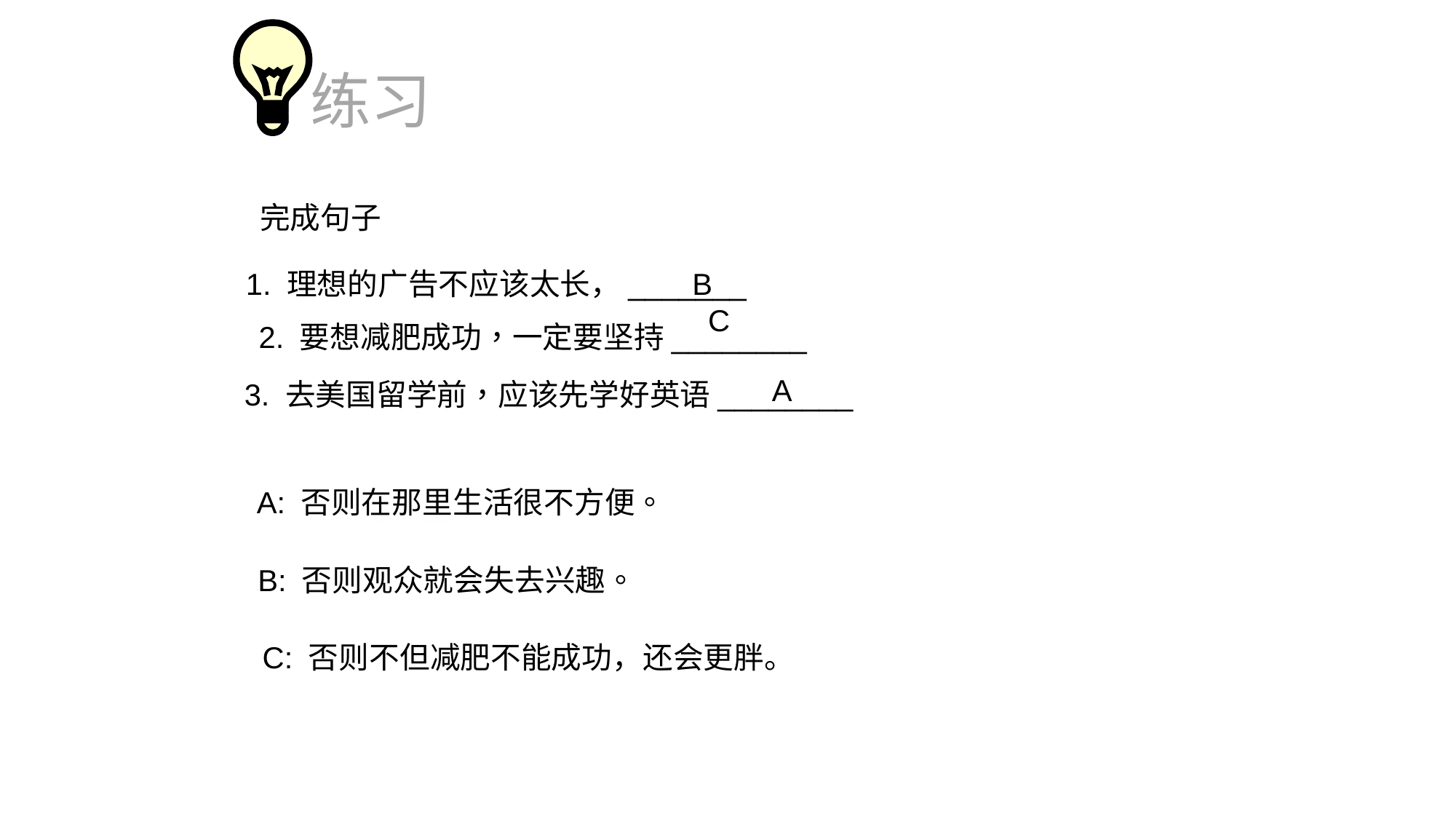

练习
完成句子
1. 理想的广告不应该太长，_______
B
C
2. 要想减肥成功，一定要坚持________
A
3. 去美国留学前，应该先学好英语________
A: 否则在那里生活很不方便。
B: 否则观众就会失去兴趣。
C: 否则不但减肥不能成功，还会更胖。